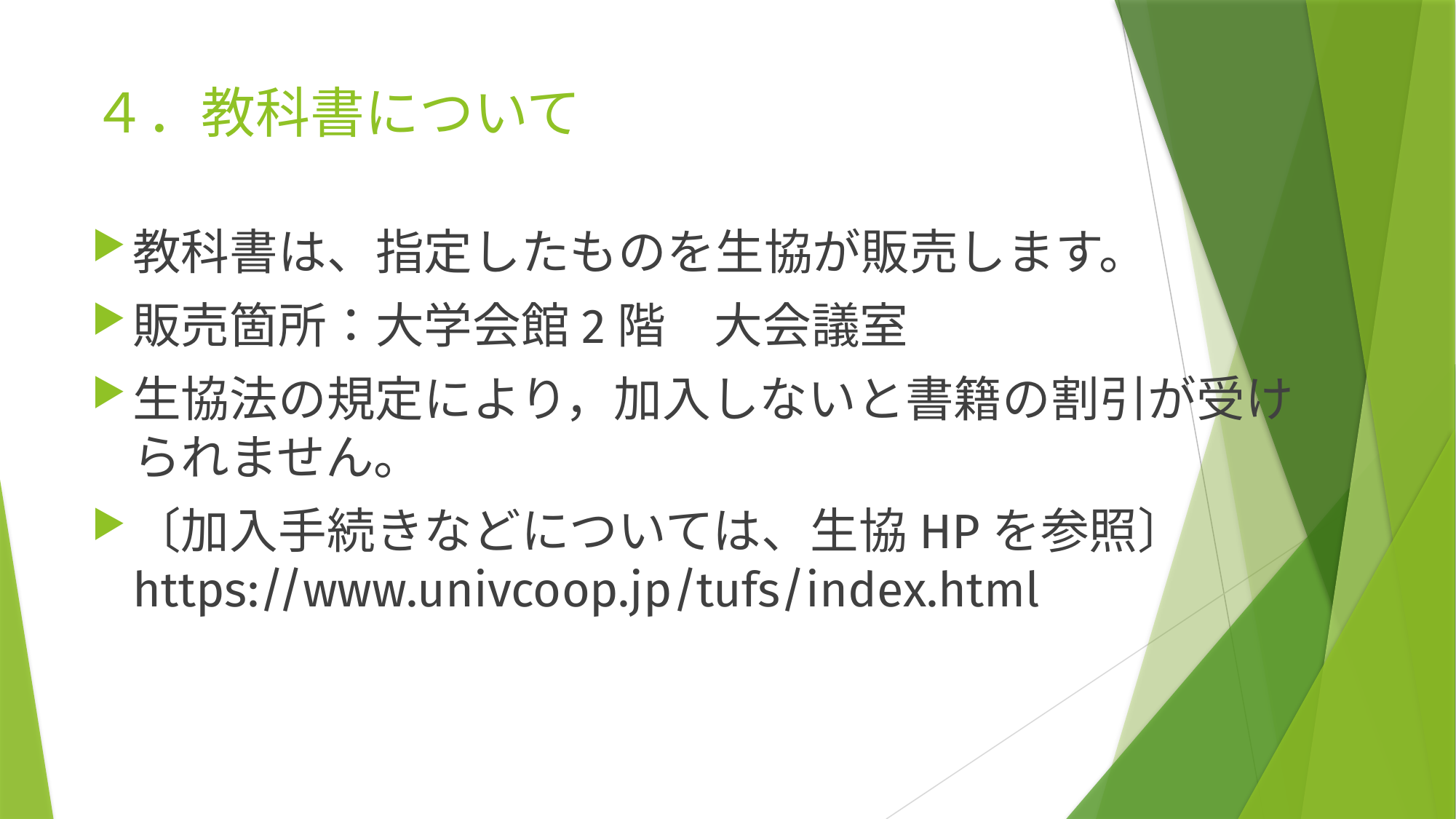

# ４．教科書について
教科書は、指定したものを生協が販売します。
販売箇所：大学会館2階　大会議室
生協法の規定により，加入しないと書籍の割引が受けられません。
〔加入手続きなどについては、生協HPを参照〕
https://www.univcoop.jp/tufs/index.html